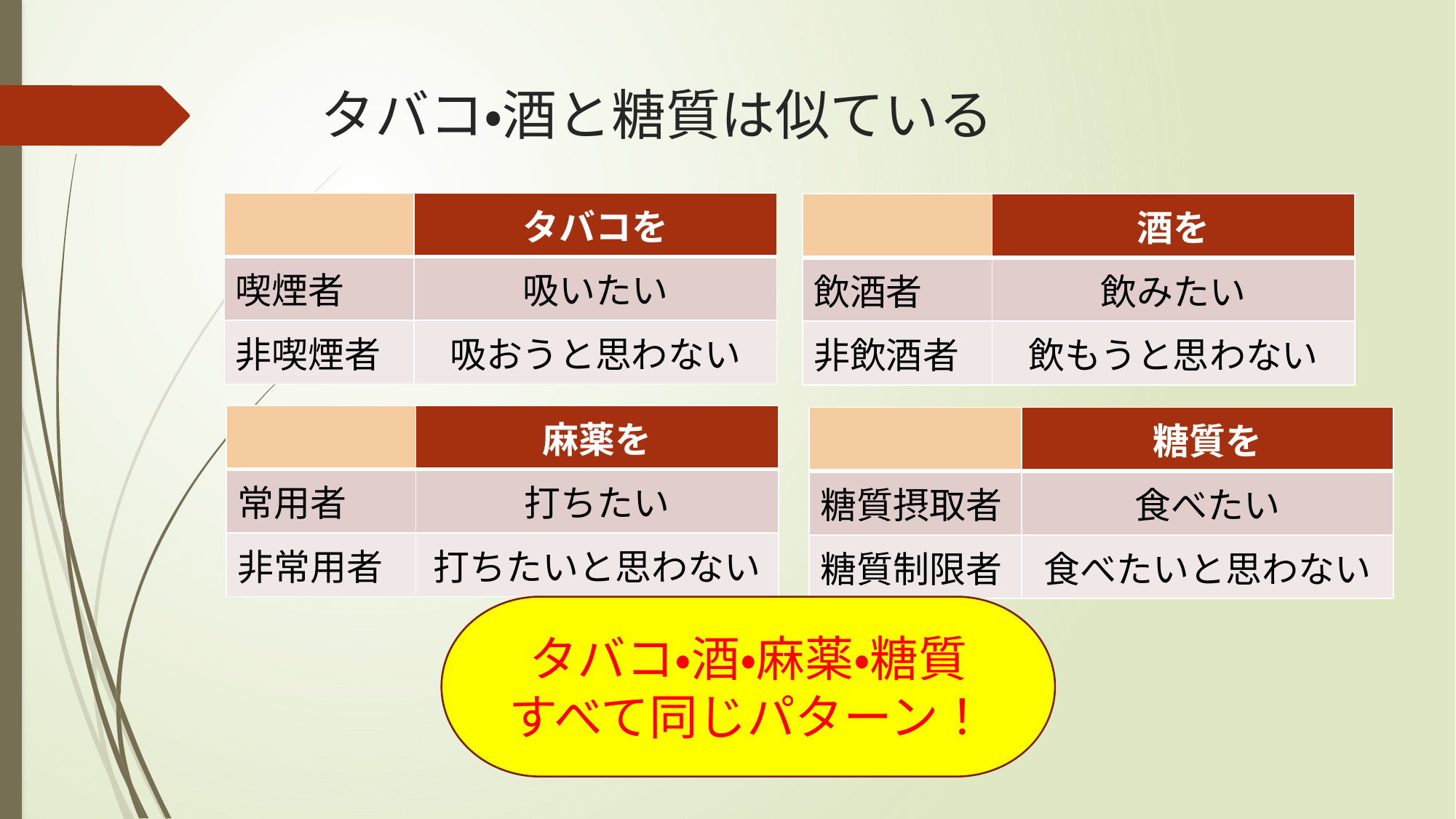

# タバコ・酒と糖質は似ている
|  | タバコを |
| --- | --- |
| 喫煙者 | 吸いたい |
| 非喫煙者 | 吸おうと思わない |
|  | 酒を |
| --- | --- |
| 飲酒者 | 飲みたい |
| 非飲酒者 | 飲もうと思わない |
|  | 麻薬を |
| --- | --- |
| 常用者 | 打ちたい |
| 非常用者 | 打ちたいと思わない |
|  | 糖質を |
| --- | --- |
| 糖質摂取者 | 食べたい |
| 糖質制限者 | 食べたいと思わない |
タバコ・酒・麻薬・糖質
すべて同じパターン！